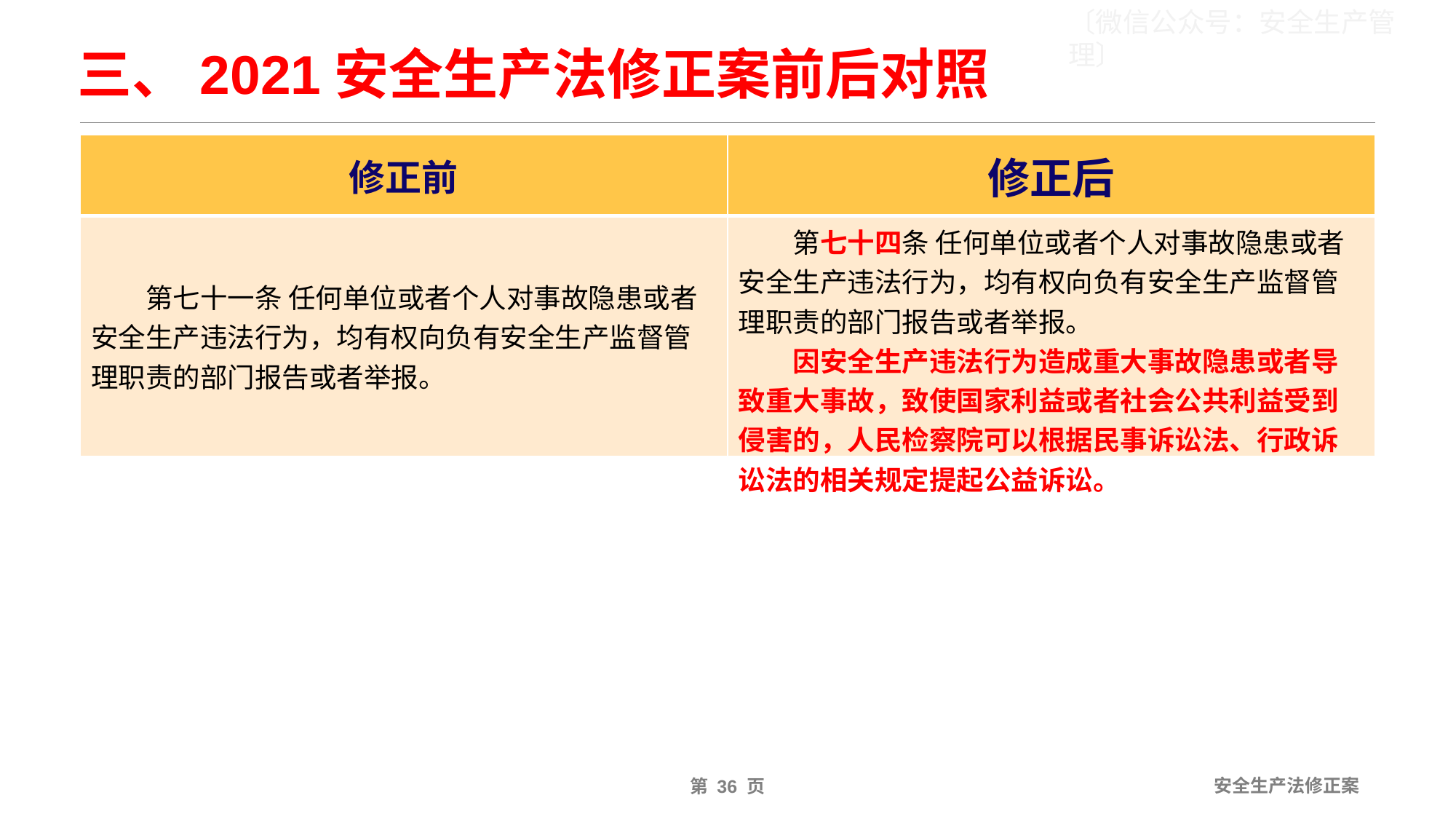

三、2021安全生产法修正案前后对照
| 修正前 | 修正后 |
| --- | --- |
| 第七十一条 任何单位或者个人对事故隐患或者安全生产违法行为，均有权向负有安全生产监督管理职责的部门报告或者举报。 | 第七十四条 任何单位或者个人对事故隐患或者安全生产违法行为，均有权向负有安全生产监督管理职责的部门报告或者举报。 因安全生产违法行为造成重大事故隐患或者导致重大事故，致使国家利益或者社会公共利益受到侵害的，人民检察院可以根据民事诉讼法、行政诉讼法的相关规定提起公益诉讼。 |